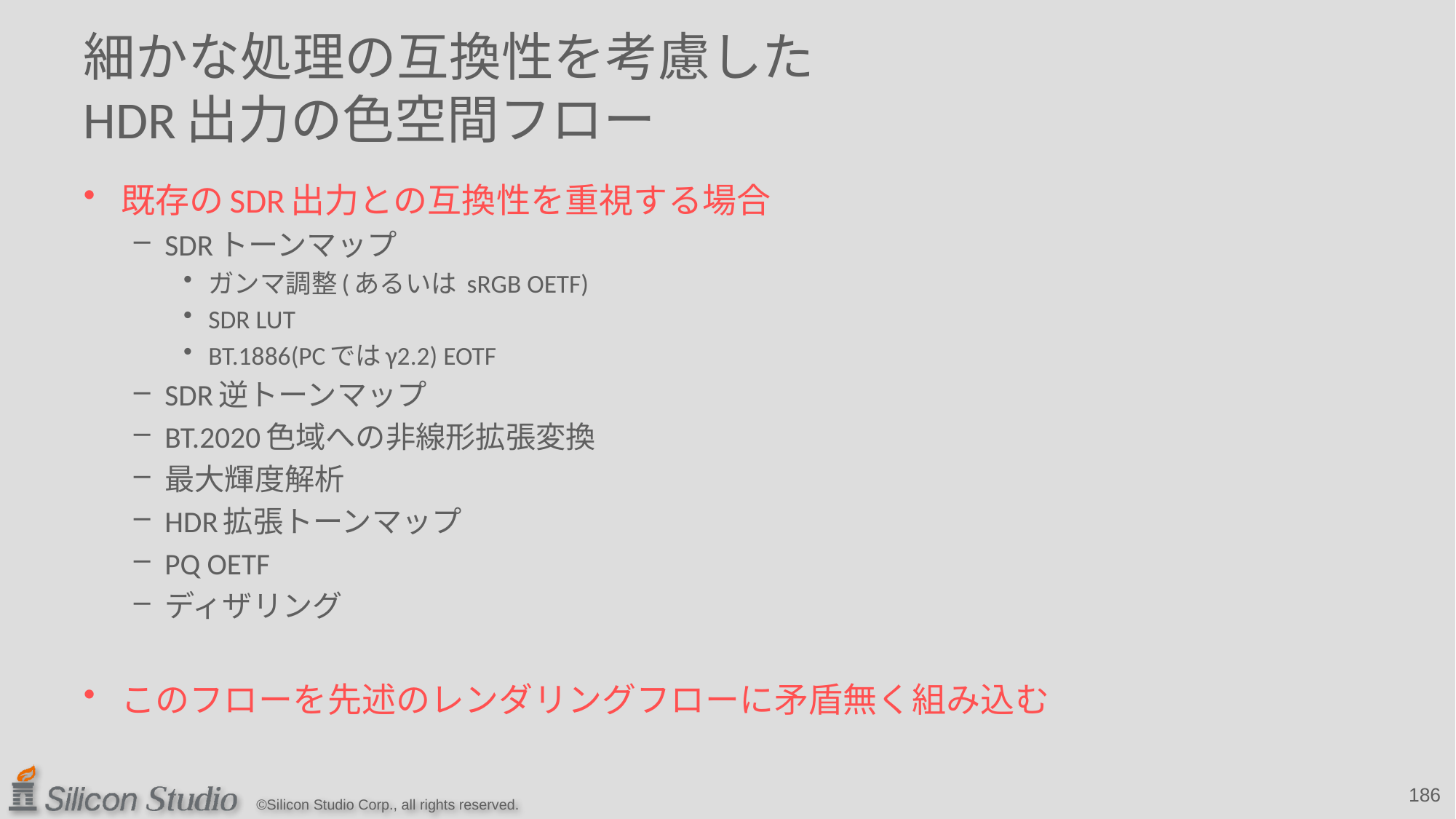

# 細かな処理の互換性を考慮した HDR出力の色空間フロー
既存のSDR出力との互換性を重視する場合
SDRトーンマップ
ガンマ調整(あるいは sRGB OETF)
SDR LUT
BT.1886(PCではγ2.2) EOTF
SDR逆トーンマップ
BT.2020色域への非線形拡張変換
最大輝度解析
HDR拡張トーンマップ
PQ OETF
ディザリング

このフローを先述のレンダリングフローに矛盾無く組み込む
186